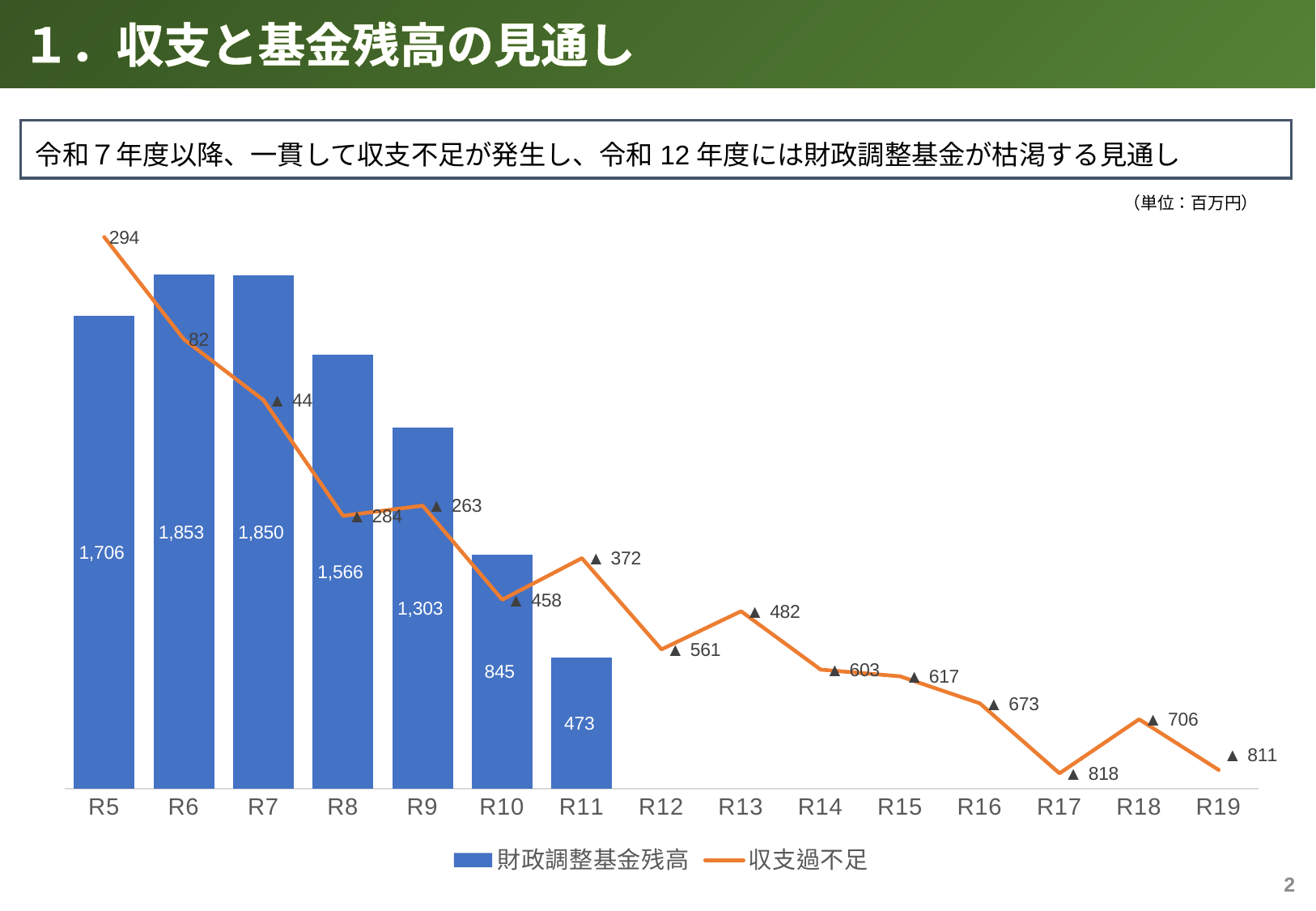

１．収支と基金残高の見通し

令和７年度以降、一貫して収支不足が発生し、令和12年度には財政調整基金が枯渇する見通し
（単位：百万円）

### Chart

| Category |  |  |
|---|---|---|
| R5 | 1706.0 | 294.0 |
| R6 | 1853.0 | 82.0 |
| R7 | 1850.0 | -44.0 |
| R8 | 1566.0 | -284.0 |
| R9 | 1303.0 | -263.0 |
| R10 | 845.0 | -458.0 |
| R11 | 473.0 | -372.0 |
| R12 | None | -561.0 |
| R13 | None | -482.0 |
| R14 | None | -603.0 |
| R15 | None | -617.0 |
| R16 | None | -673.0 |
| R17 | None | -818.0 |
| R18 | None | -706.0 |
| R19 | None | -811.0 |
2